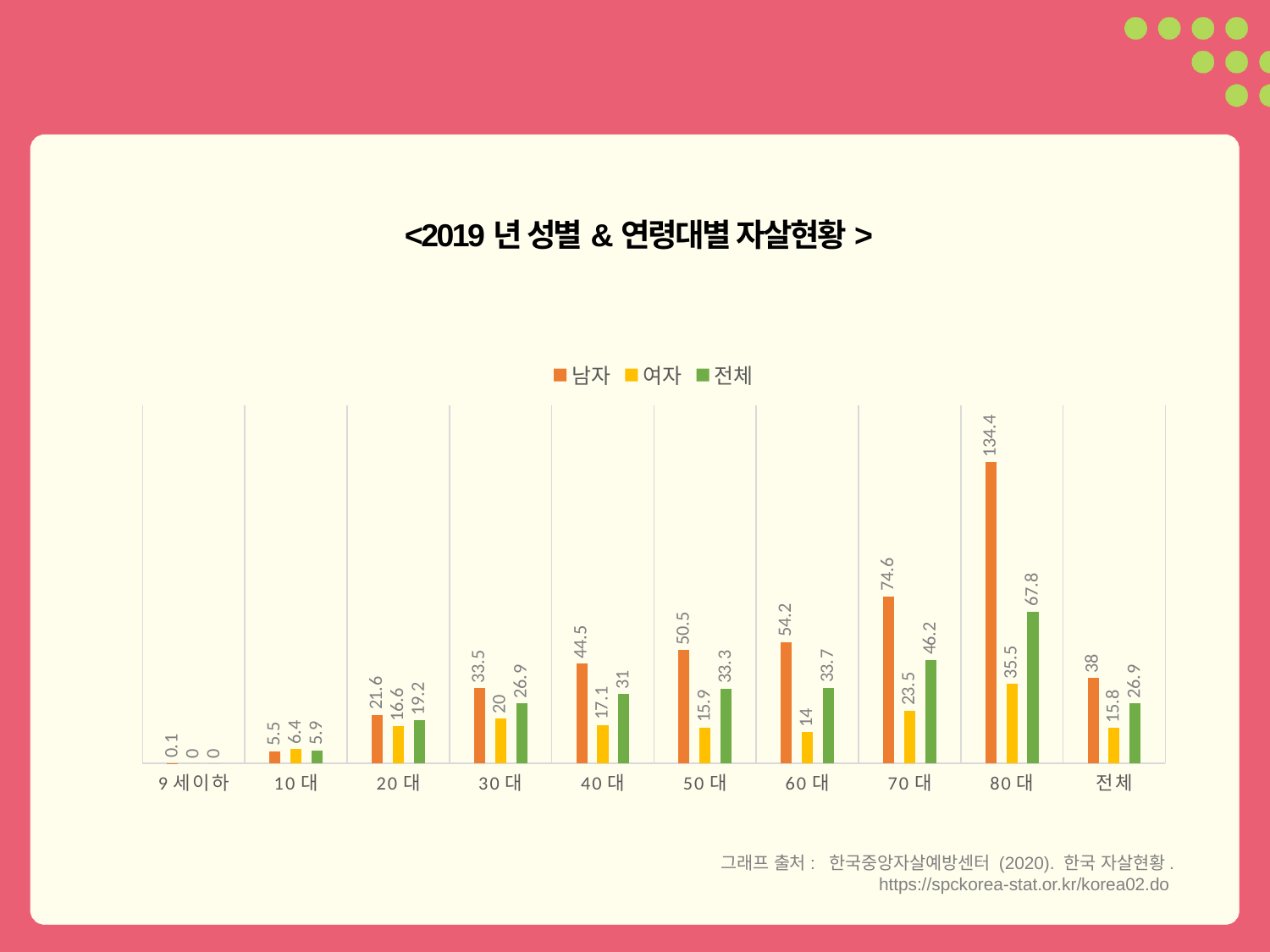

<2019년 성별&연령대별 자살현황>

### Chart

| Category | 남자 | 여자 | 전체 |
|---|---|---|---|
| 9세이하 | 0.1 | 0.0 | 0.0 |
| 10대 | 5.5 | 6.4 | 5.9 |
| 20대 | 21.6 | 16.6 | 19.2 |
| 30대 | 33.5 | 20.0 | 26.9 |
| 40대 | 44.5 | 17.1 | 31.0 |
| 50대 | 50.5 | 15.9 | 33.3 |
| 60대 | 54.2 | 14.0 | 33.7 |
| 70대 | 74.6 | 23.5 | 46.2 |
| 80대 | 134.4 | 35.5 | 67.8 |
| 전체 | 38.0 | 15.8 | 26.9 |
그래프 출처:  한국중앙자살예방센터 (2020). 한국 자살현황.
https://spckorea-stat.or.kr/korea02.do
14